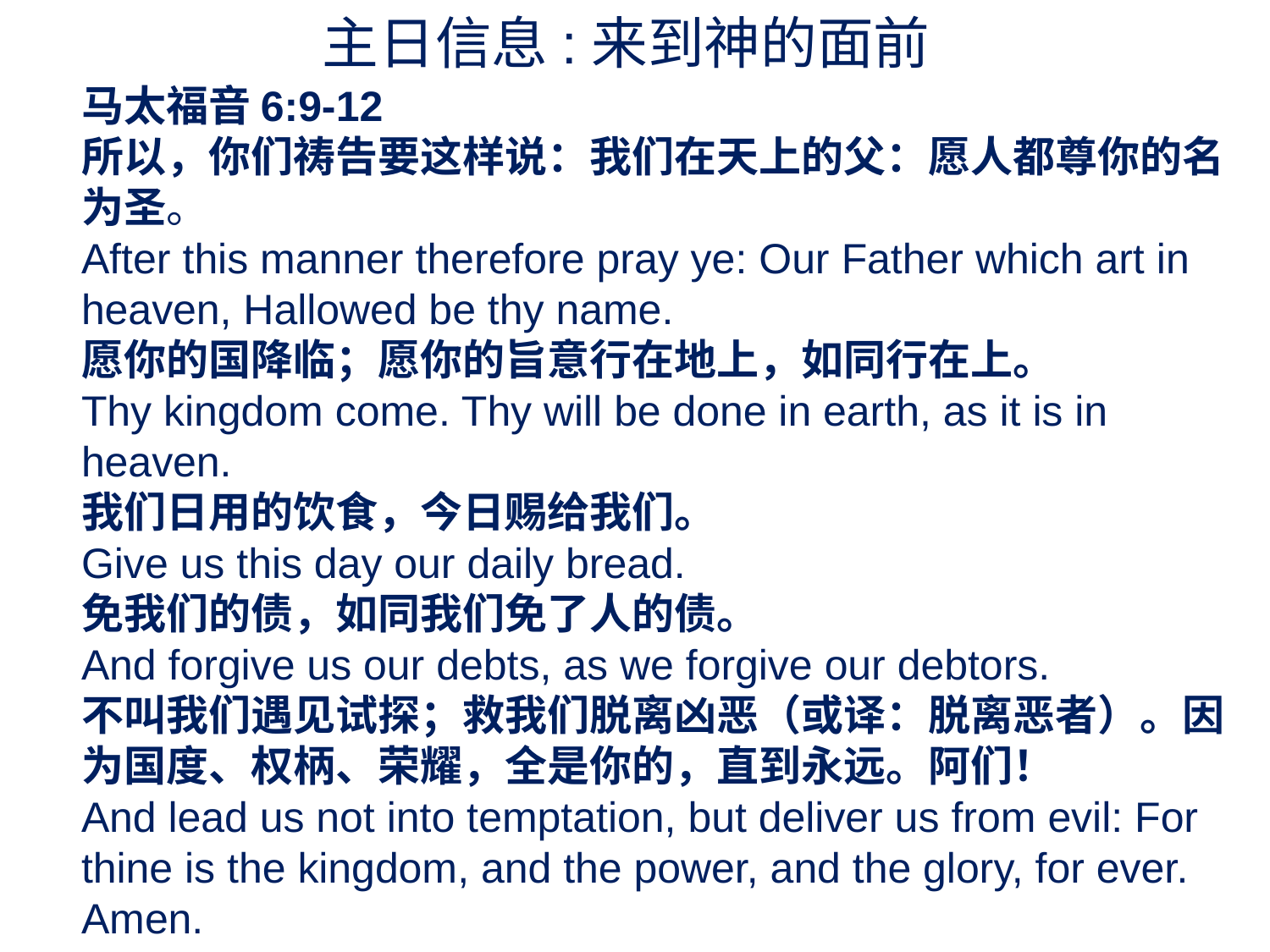

主日信息:来到神的面前
马太福音6:9-12
所以，你们祷告要这样说：我们在天上的父：愿人都尊你的名为圣。
After this manner therefore pray ye: Our Father which art in heaven, Hallowed be thy name.
愿你的国降临；愿你的旨意行在地上，如同行在上。
Thy kingdom come. Thy will be done in earth, as it is in heaven.
我们日用的饮食，今日赐给我们。
Give us this day our daily bread.
免我们的债，如同我们免了人的债。
And forgive us our debts, as we forgive our debtors.
不叫我们遇见试探；救我们脱离凶恶（或译：脱离恶者）。因为国度、权柄、荣耀，全是你的，直到永远。阿们！
And lead us not into temptation, but deliver us from evil: For thine is the kingdom, and the power, and the glory, for ever. Amen.